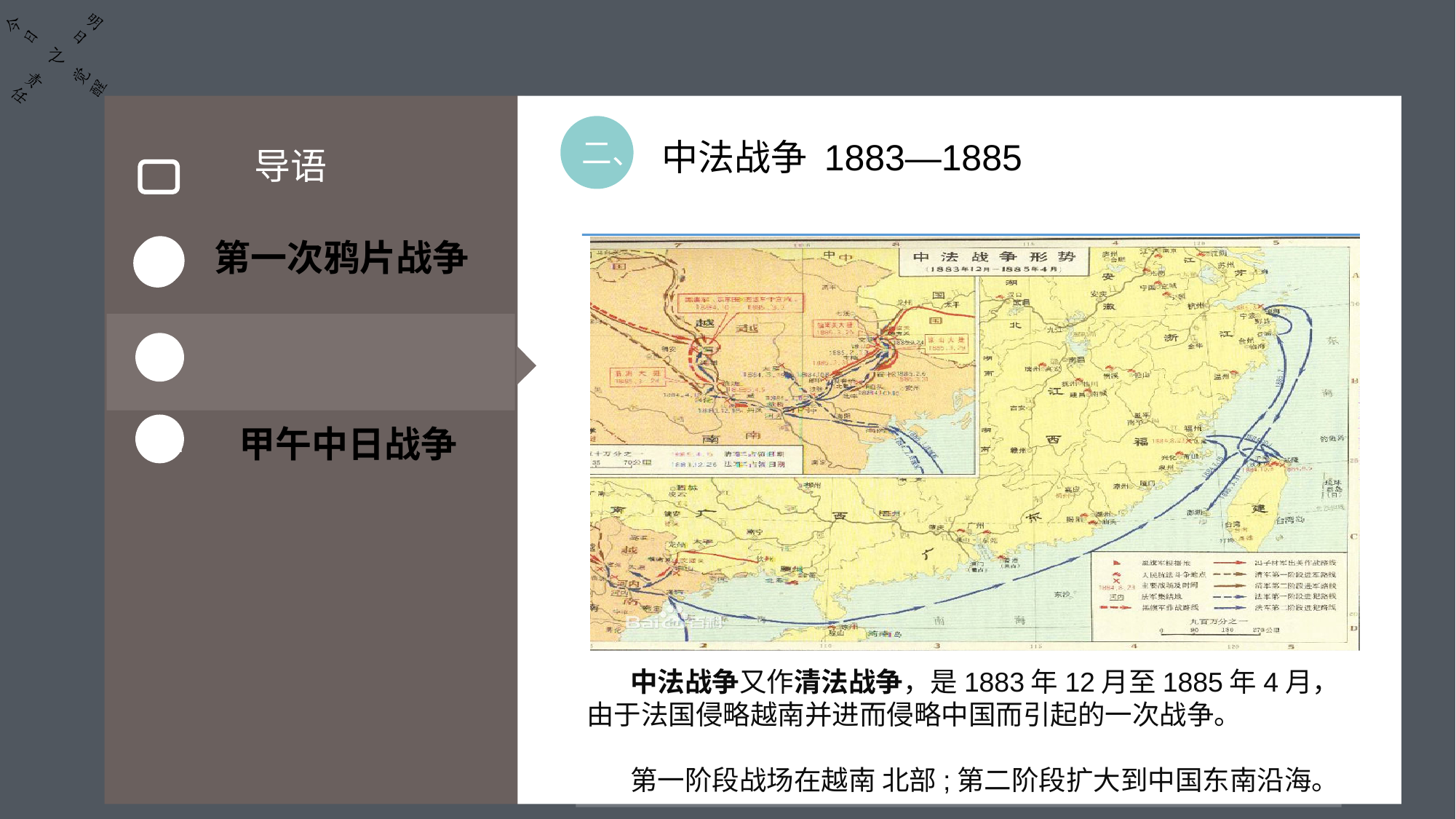

二、

中法战争 1883—1885
导语

第一次鸦片战争

甲午中日战争

      中法战争又作清法战争，是1883年12月至1885年4月，由于法国侵略越南并进而侵略中国而引起的一次战争。

      第一阶段战场在越南 北部;第二阶段扩大到中国东南沿海。